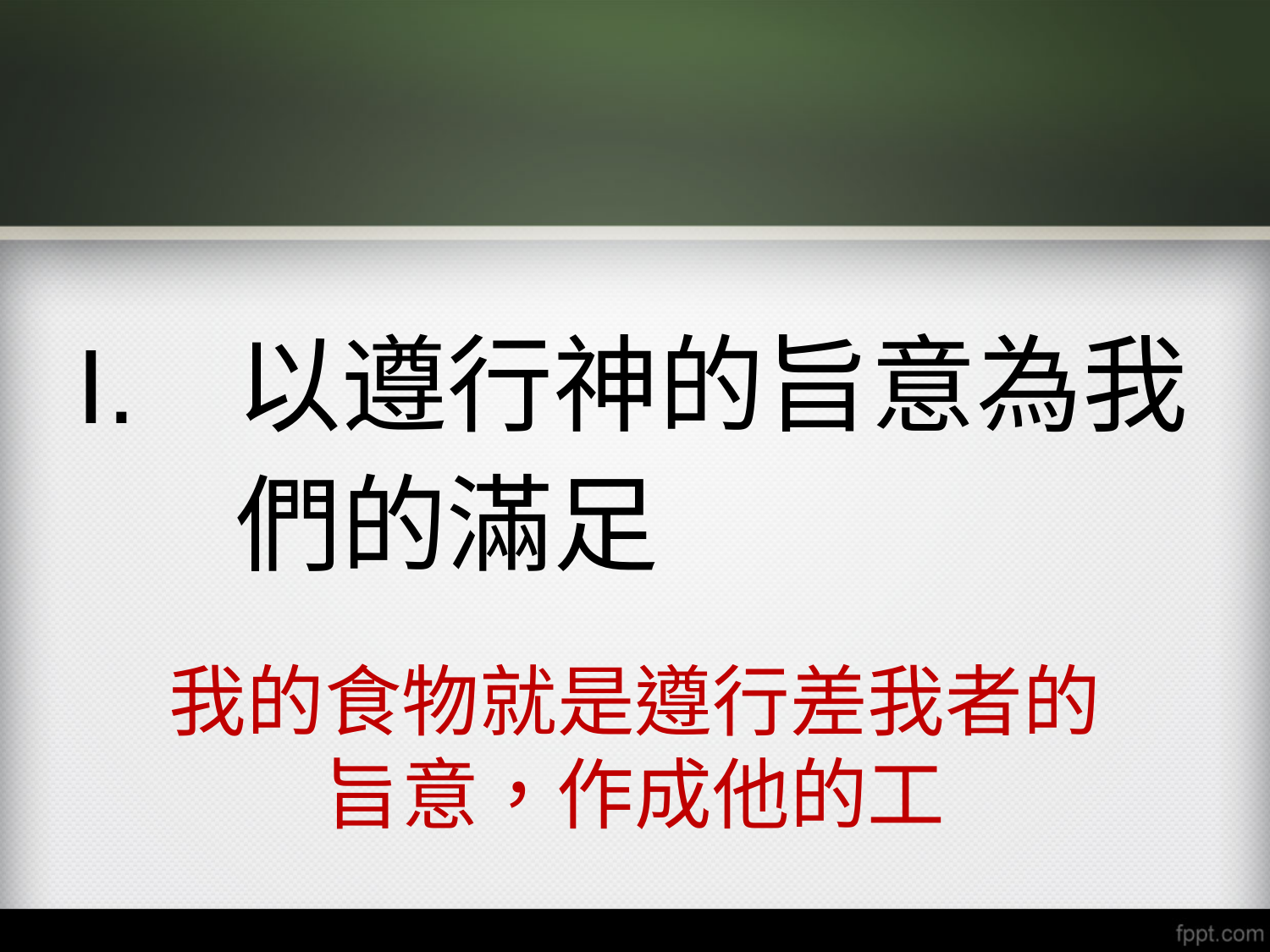

# 以遵行神的旨意為我們的滿足
我的食物就是遵行差我者的旨意，作成他的工